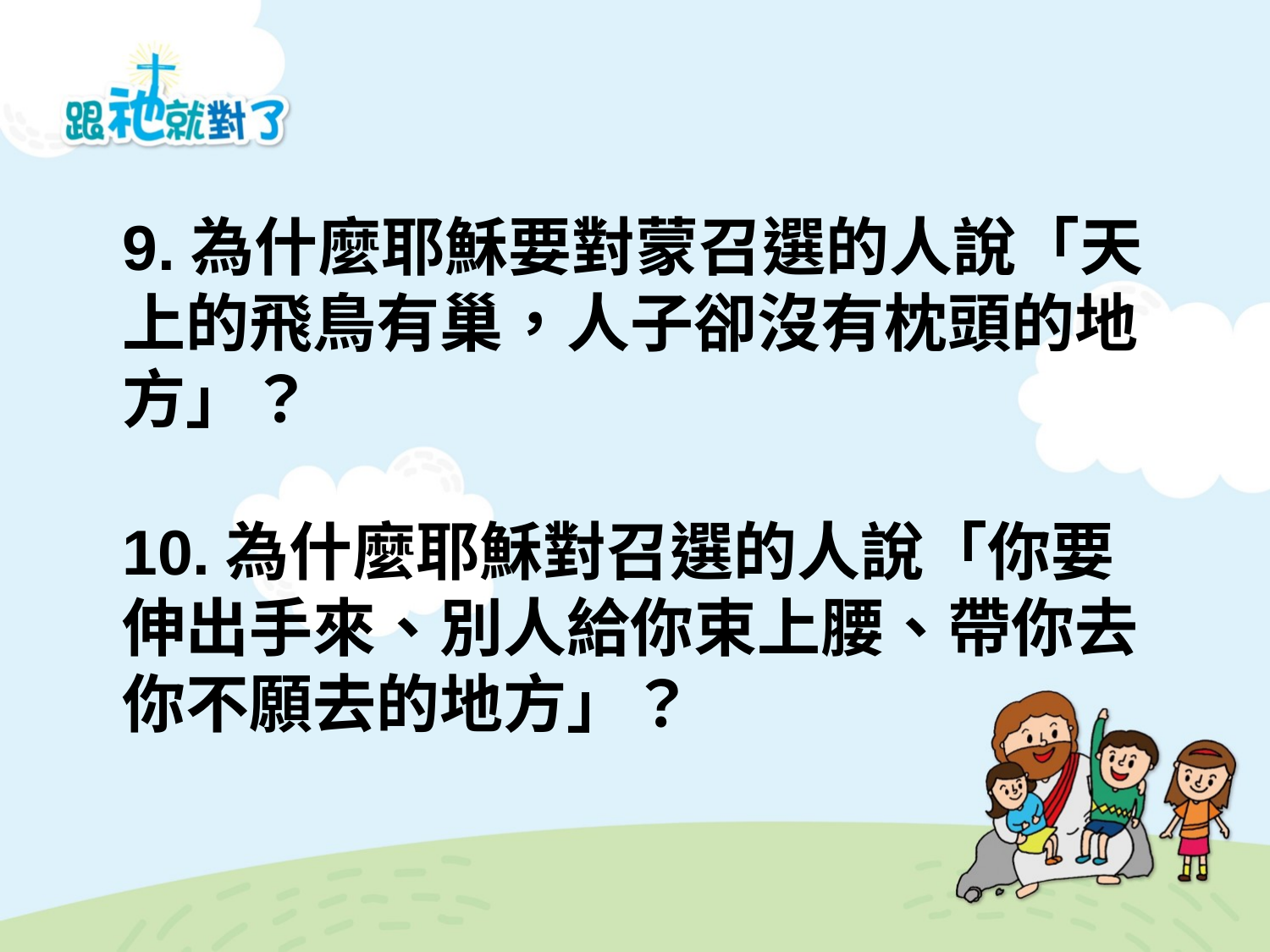

9.為什麼耶穌要對蒙召選的人說「天上的飛鳥有巢，人子卻沒有枕頭的地方」？

10.為什麼耶穌對召選的人說「你要伸出手來、別人給你束上腰、帶你去你不願去的地方」？